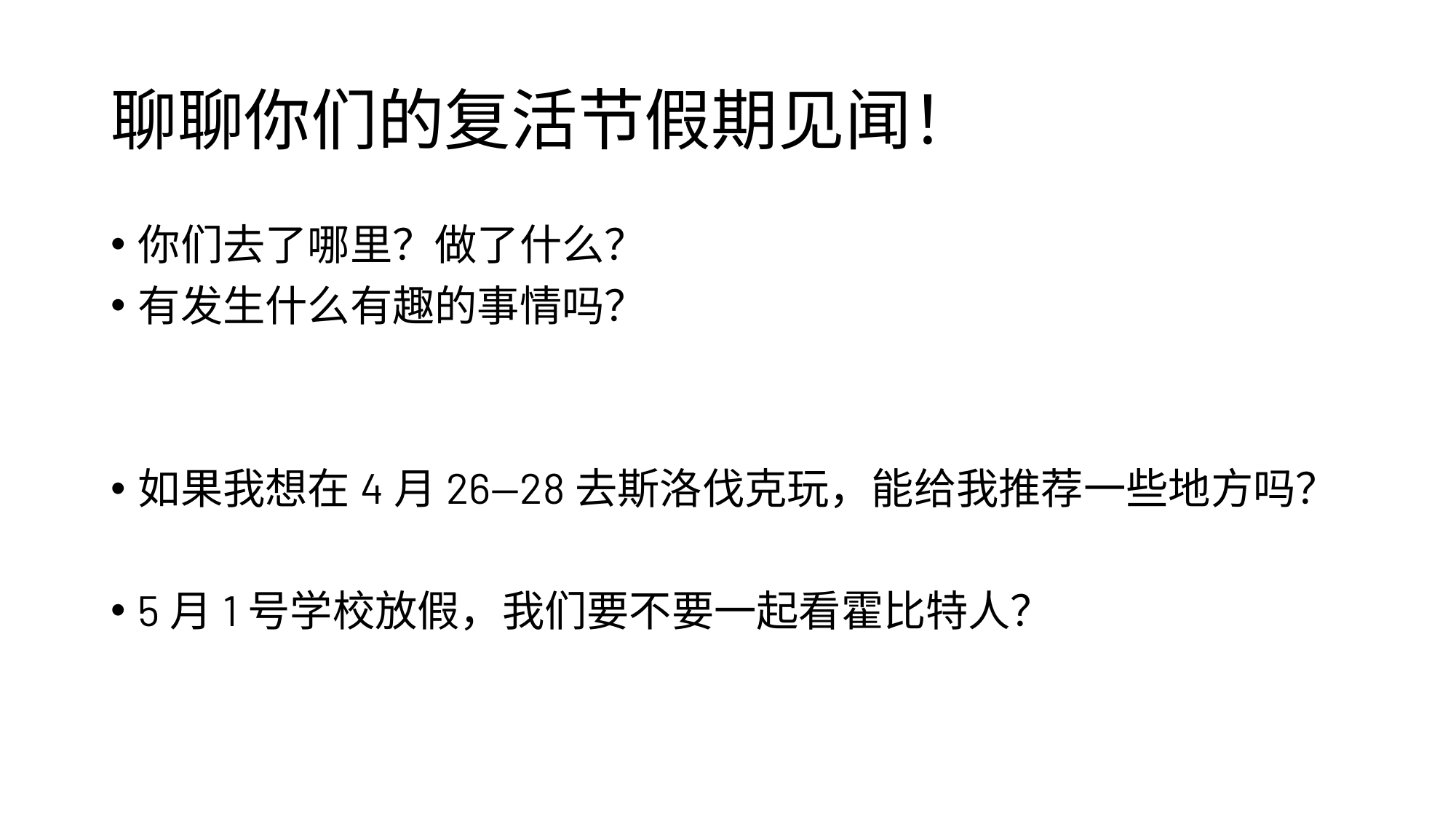

# 聊聊你们的复活节假期见闻！
你们去了哪里？做了什么？
有发生什么有趣的事情吗？

如果我想在4月26—28去斯洛伐克玩，能给我推荐一些地方吗？

5月1号学校放假，我们要不要一起看霍比特人？